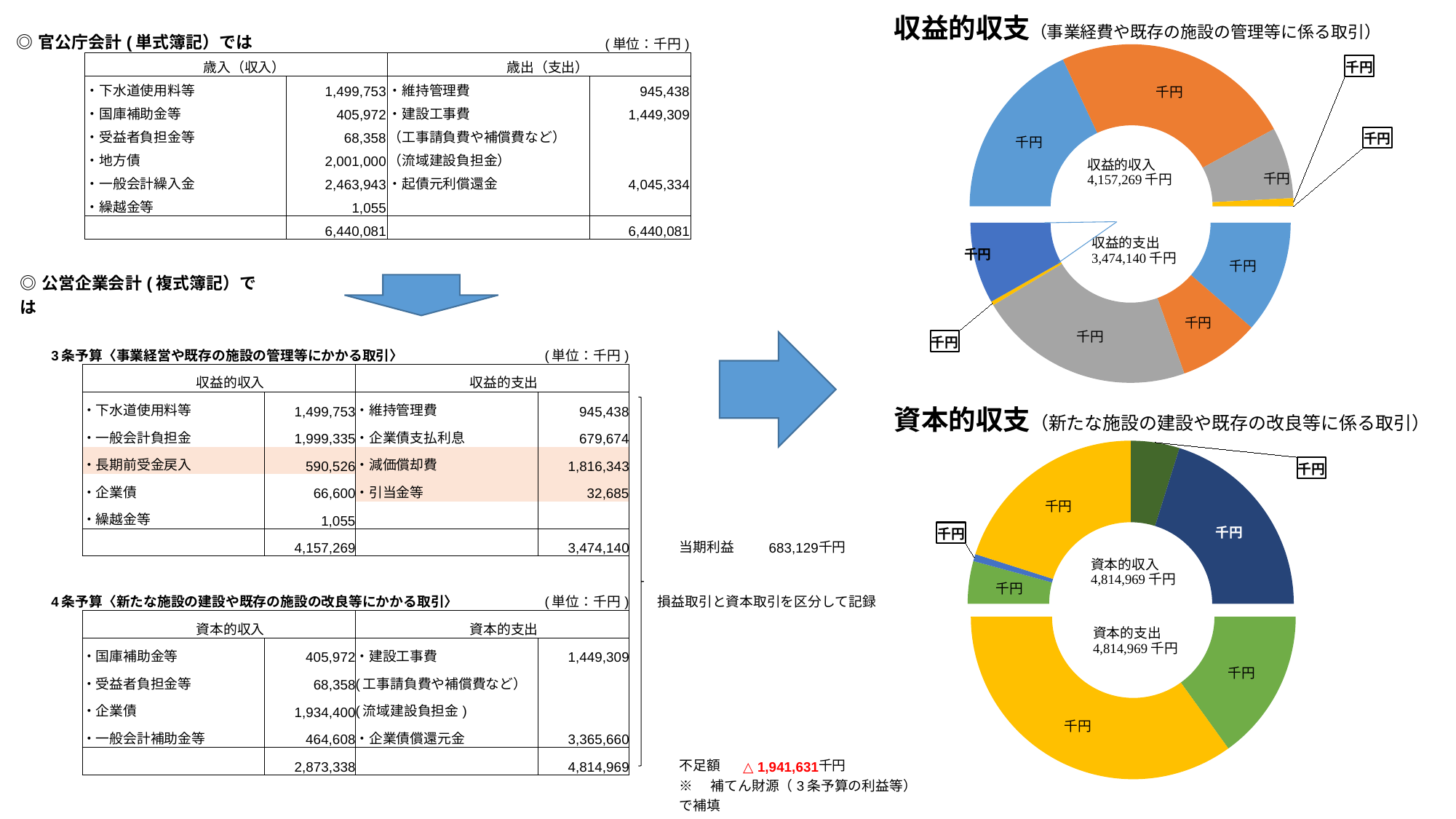

収益的収支（事業経費や既存の施設の管理等に係る取引）

### Chart

| Category |  |
|---|---|
| ・下水道使用料等 | 1499753.0 |
| ・一般会計負担金 | 1999335.0 |
| ・長期前受金戻入 | 590526.0 |
| ・企業債 | 66600.0 |
| ・繰越金等 | 1055.0 |
| 収入合計 | 4157269.0 |
| ◎官公庁会計(単式簿記）では |  |  |  |  | (単位：千円) |
| --- | --- | --- | --- | --- | --- |
|  |  | 歳入（収入） |  | 歳出（支出） |  |
|  |  | ・下水道使用料等 | 1,499,753 | ・維持管理費 | 945,438 |
|  |  | ・国庫補助金等 | 405,972 | ・建設工事費 | 1,449,309 |
|  |  | ・受益者負担金等 | 68,358 | （工事請負費や補償費など） |  |
|  |  | ・地方債 | 2,001,000 | （流域建設負担金） |  |
|  |  | ・一般会計繰入金 | 2,463,943 | ・起債元利償還金 | 4,045,334 |
|  |  | ・繰越金等 | 1,055 |  |  |
|  |  |  | 6,440,081 |  | 6,440,081 |

### Chart

| Category |  |
|---|---|
| ・維持管理費 | 945438.0 |
| ・企業債支払利息 | 679674.0 |
| ・減価償却費 | 1816343.0 |
| ・引当金等 | 32685.0 |
| ・利益 | 683129.0 |
| 支出合計 | 4157269.0 |
| ◎公営企業会計(複式簿記）では |  |  |  |  |  |  |  |  |  |  |
| --- | --- | --- | --- | --- | --- | --- | --- | --- | --- | --- |
|  |  |  |  |  |  |  |  |  |  |  |
|  | 3条予算〈事業経営や既存の施設の管理等にかかる取引〉 |  |  |  | (単位：千円) |  |  |  |  |  |
|  |  | 収益的収入 |  | 収益的支出 |  |  |  |  |  |  |
|  |  | ・下水道使用料等 | 1,499,753 | ・維持管理費 | 945,438 |  |  |  |  |  |
|  |  | ・一般会計負担金 | 1,999,335 | ・企業債支払利息 | 679,674 |  |  |  |  |  |
|  |  | ・長期前受金戻入 | 590,526 | ・減価償却費 | 1,816,343 |  |  |  |  |  |
|  |  | ・企業債 | 66,600 | ・引当金等 | 32,685 |  |  |  |  |  |
|  |  | ・繰越金等 | 1,055 |  |  |  |  |  |  |  |
|  |  |  | 4,157,269 |  | 3,474,140 |  |  | 当期利益 | 683,129 | 千円 |
|  |  |  |  |  |  |  |  |  |  |  |
|  | 4条予算〈新たな施設の建設や既存の施設の改良等にかかる取引〉 |  |  |  | (単位：千円) |  | 損益取引と資本取引を区分して記録 |  |  |  |
|  |  | 資本的収入 |  | 資本的支出 |  |  |  |  |  |  |
|  |  | ・国庫補助金等 | 405,972 | ・建設工事費 | 1,449,309 |  |  |  |  |  |
|  |  | ・受益者負担金等 | 68,358 | (工事請負費や補償費など） |  |  |  |  |  |  |
|  |  | ・企業債 | 1,934,400 | (流域建設負担金) |  |  |  |  |  |  |
|  |  | ・一般会計補助金等 | 464,608 | ・企業債償還元金 | 3,365,660 |  |  |  |  |  |
|  |  |  | 2,873,338 |  | 4,814,969 |  |  | 不足額 | △ 1,941,631 | 千円 |
|  |  |  |  |  |  |  |  | ※　補てん財源（3条予算の利益等）で補填 |  |  |

資本的収支（新たな施設の建設や既存の改良等に係る取引）

### Chart

| Category |  |
|---|---|
| ・建設工事費 | 1449309.0 |
| (工事請負費や補償費など） | None |
| ・企業債償還元金 | 3365660.0 |
|  | None |
|  | None |
| 合計 | 4814969.0 |

### Chart

| Category |  |
|---|---|
| ・国庫補助金等 | 405972.0 |
| ・受益者負担金等 | 68358.0 |
| ・企業債 | 1934400.0 |
| ・一般会計補助金等 | 464608.0 |
| ・補てん財源 | 1941631.0 |
| 合計 | 4814969.0 |